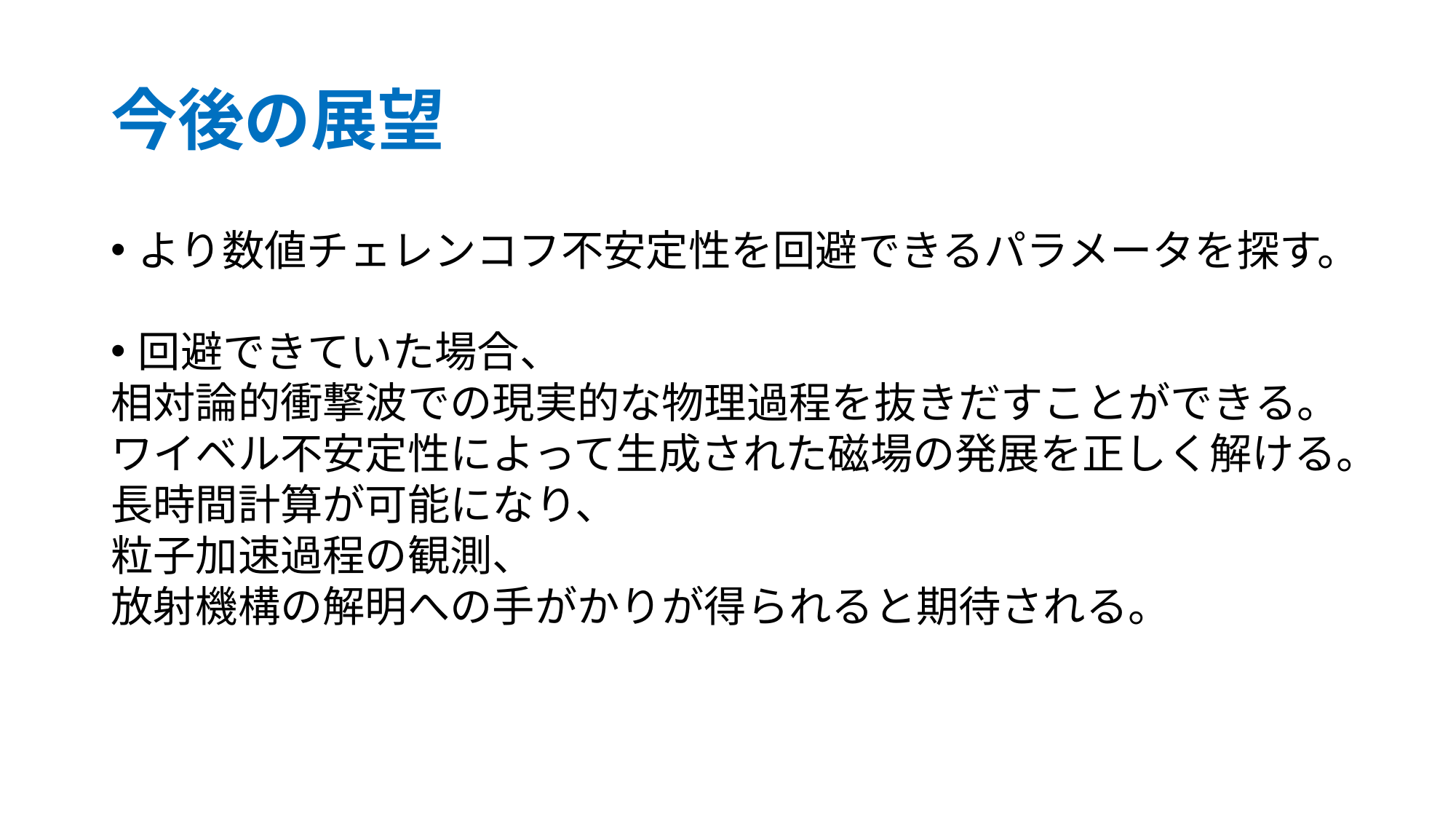

# 今後の展望
より数値チェレンコフ不安定性を回避できるパラメータを探す。

回避できていた場合、
相対論的衝撃波での現実的な物理過程を抜きだすことができる。
ワイベル不安定性によって生成された磁場の発展を正しく解ける。
長時間計算が可能になり、
粒子加速過程の観測、
放射機構の解明への手がかりが得られると期待される。